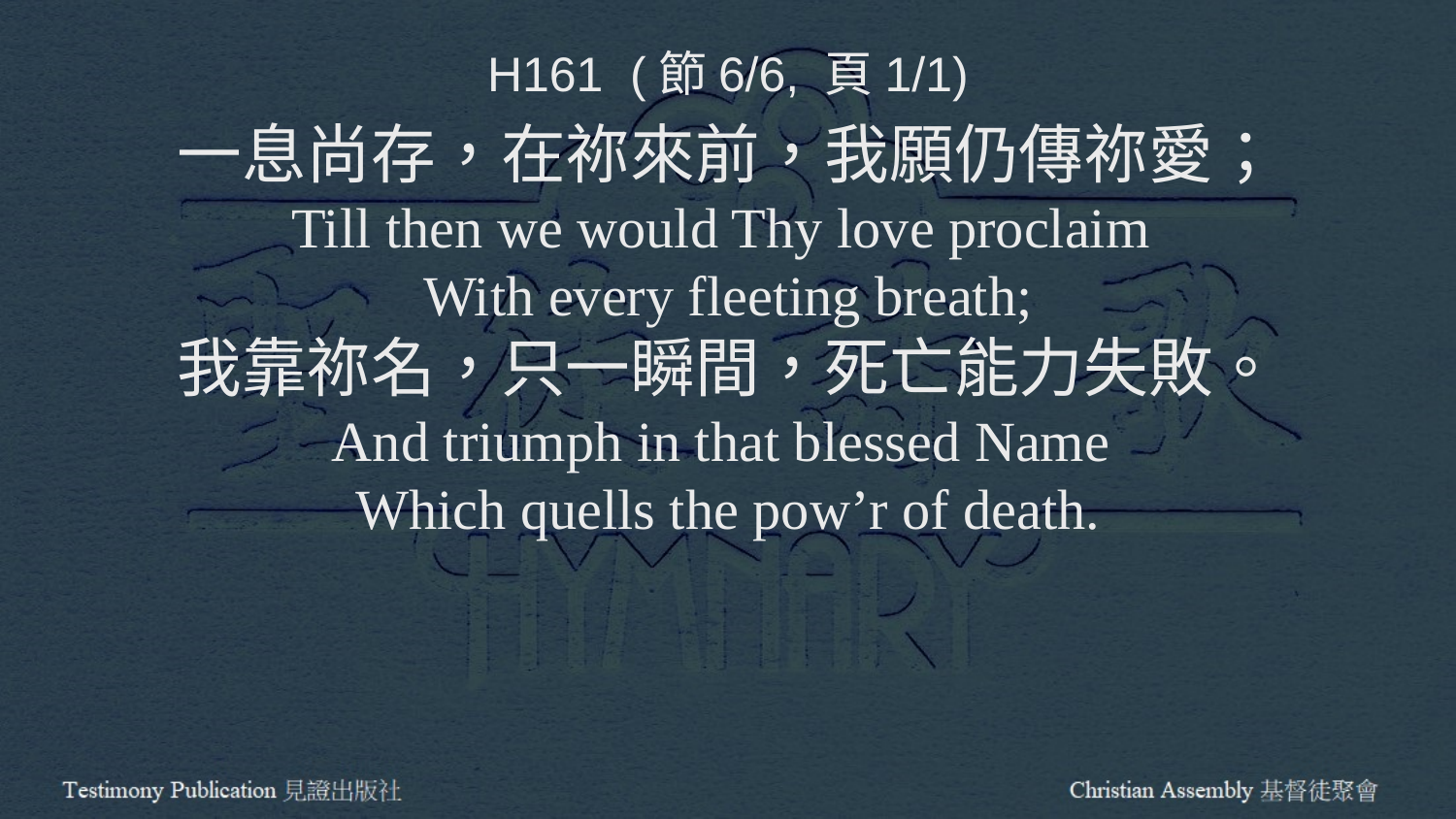

H161  (節6/6, 頁1/1)
一息尚存，在祢來前，我願仍傳祢愛；
Till then we would Thy love proclaim
With every fleeting breath;
我靠祢名，只一瞬間，死亡能力失敗。
And triumph in that blessed Name
Which quells the pow’r of death.